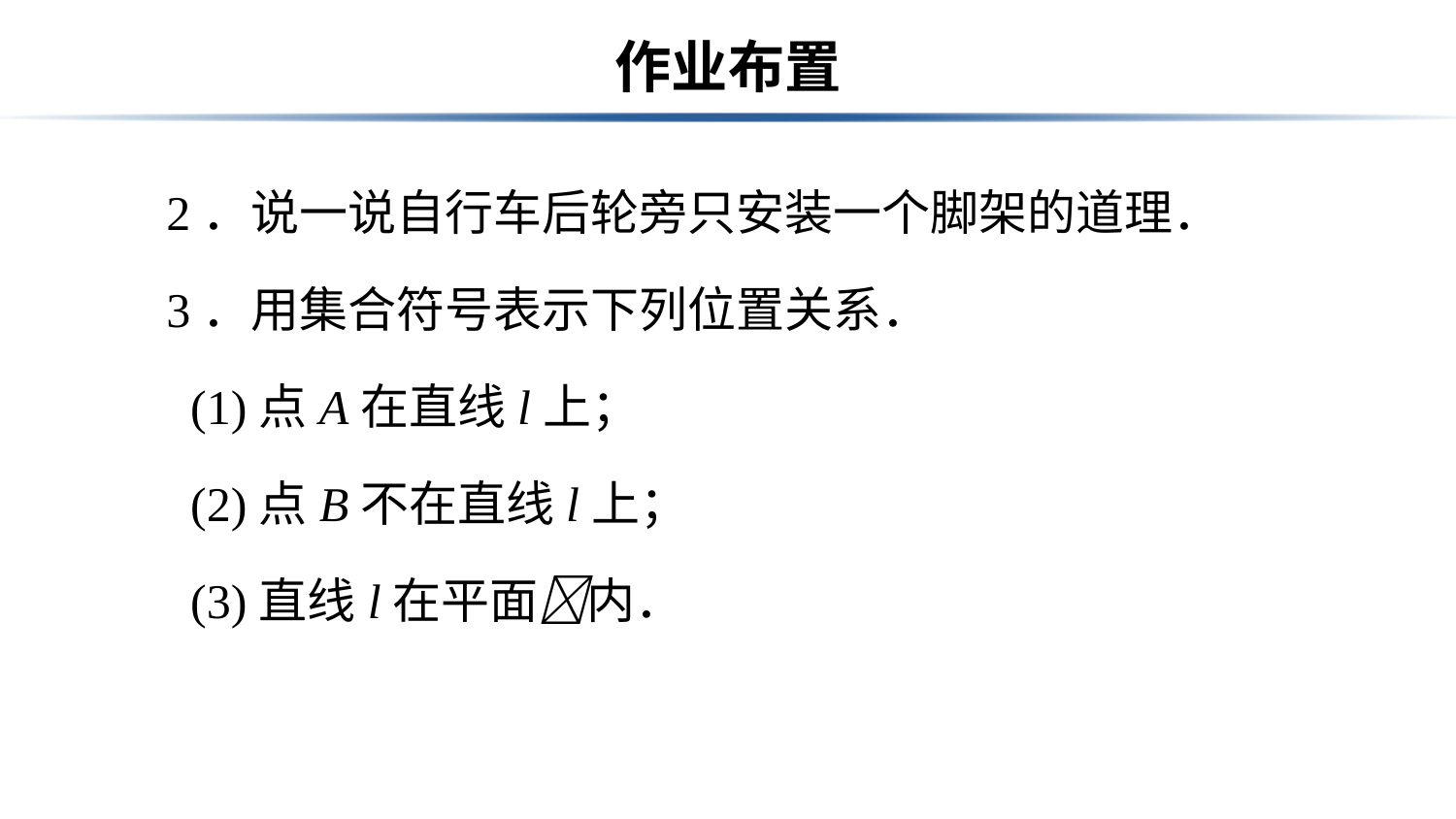

# 作业布置
2．说一说自行车后轮旁只安装一个脚架的道理．
3．用集合符号表示下列位置关系．
  (1)点A在直线l上；
  (2)点B不在直线l上；
  (3)直线l在平面α内．